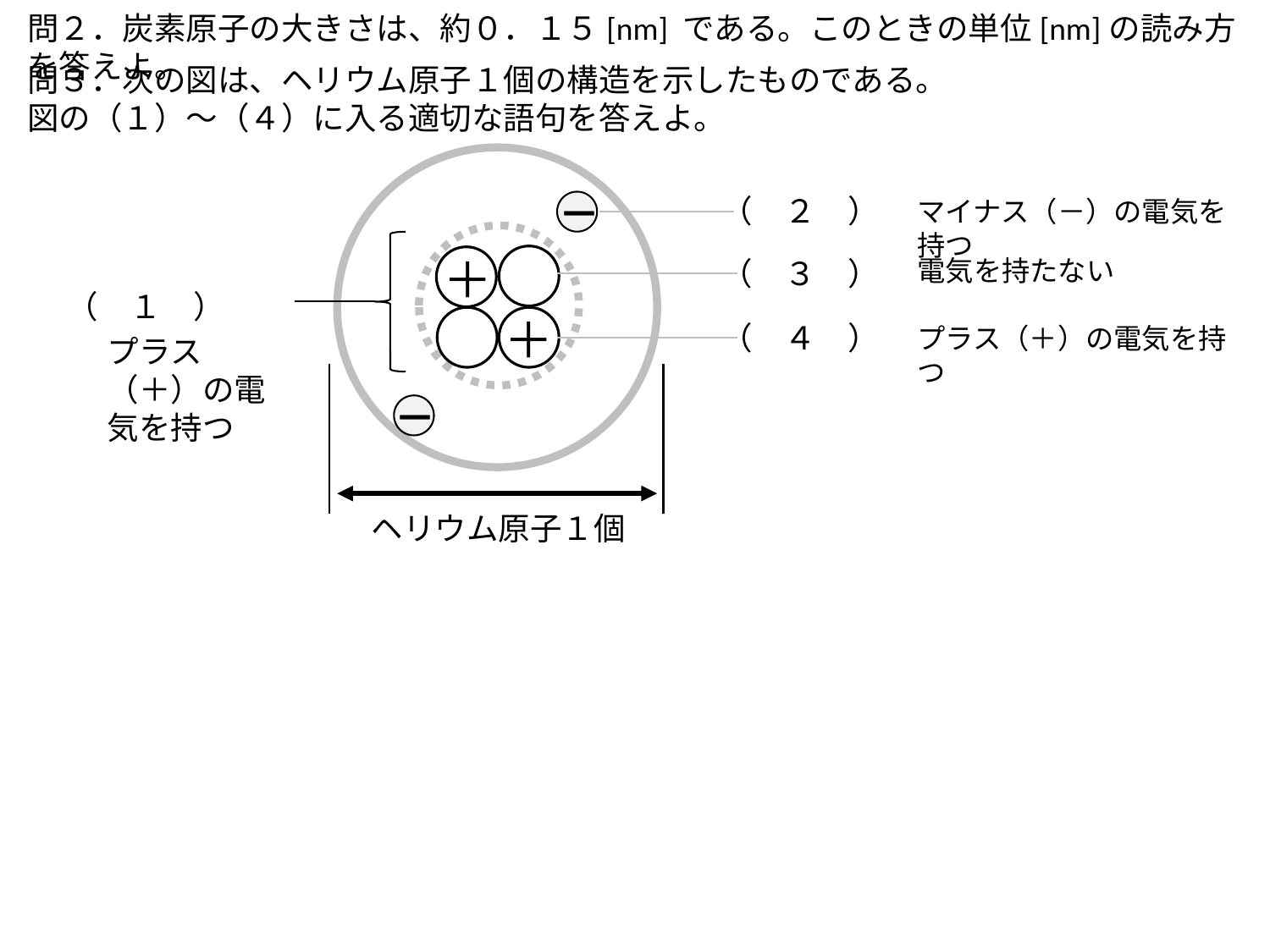

問２．炭素原子の大きさは、約０．１５[nm] である。このときの単位[nm]の読み方を答えよ。
問３．次の図は、ヘリウム原子１個の構造を示したものである。
図の（１）～（４）に入る適切な語句を答えよ。

－
（　２　）
マイナス（－）の電気を持つ

＋

電気を持たない

（　３　）
（　１　）
＋

（　４　）
プラス（＋）の電気を持つ
プラス（＋）の電気を持つ
－

ヘリウム原子１個